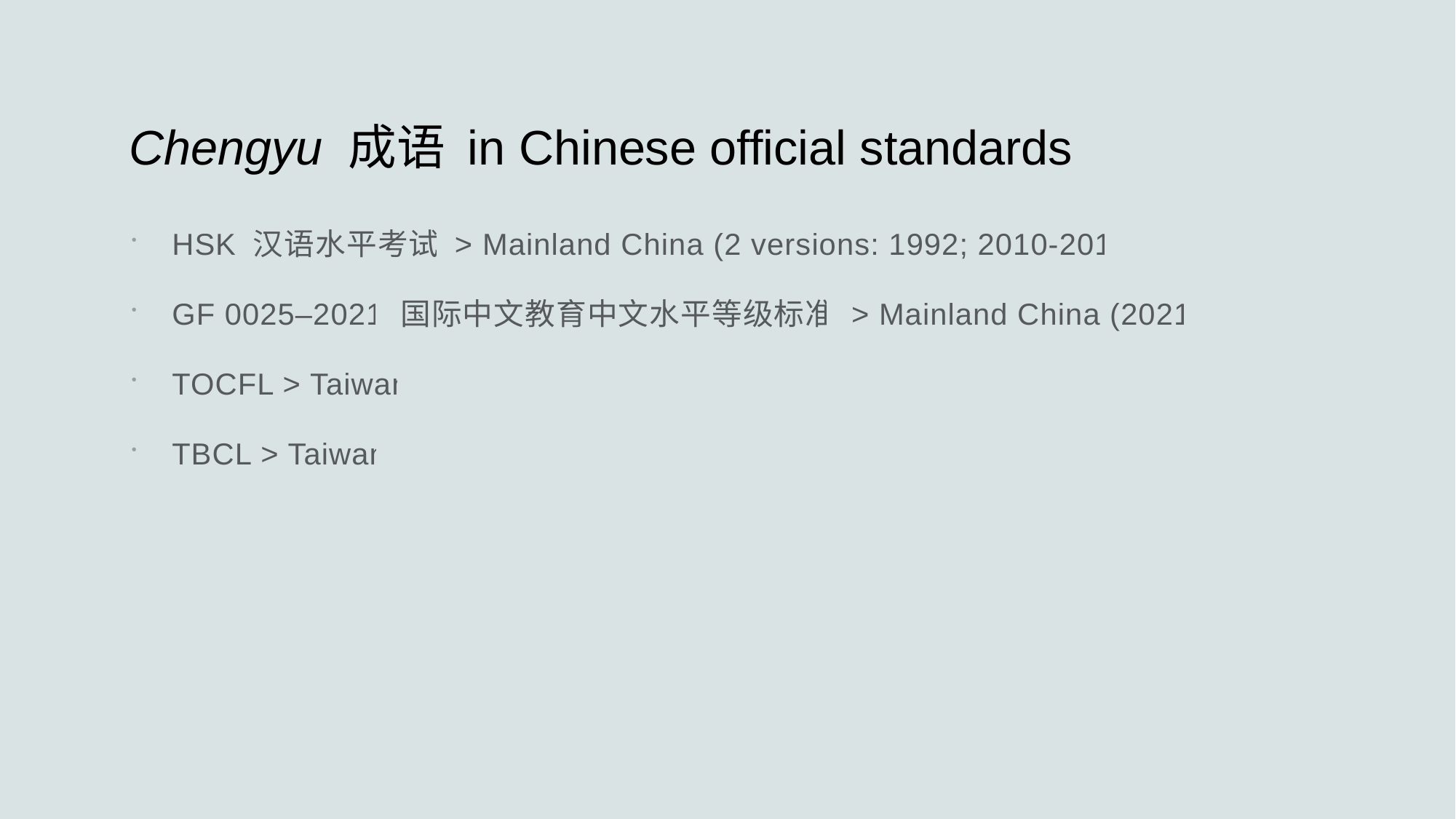

# Chengyu 成语 in Chinese official standards
HSK 汉语水平考试 > Mainland China (2 versions: 1992; 2010-2012)
GF 0025–2021 国际中文教育中文水平等级标准 > Mainland China (2021)
TOCFL > Taiwan
TBCL > Taiwan